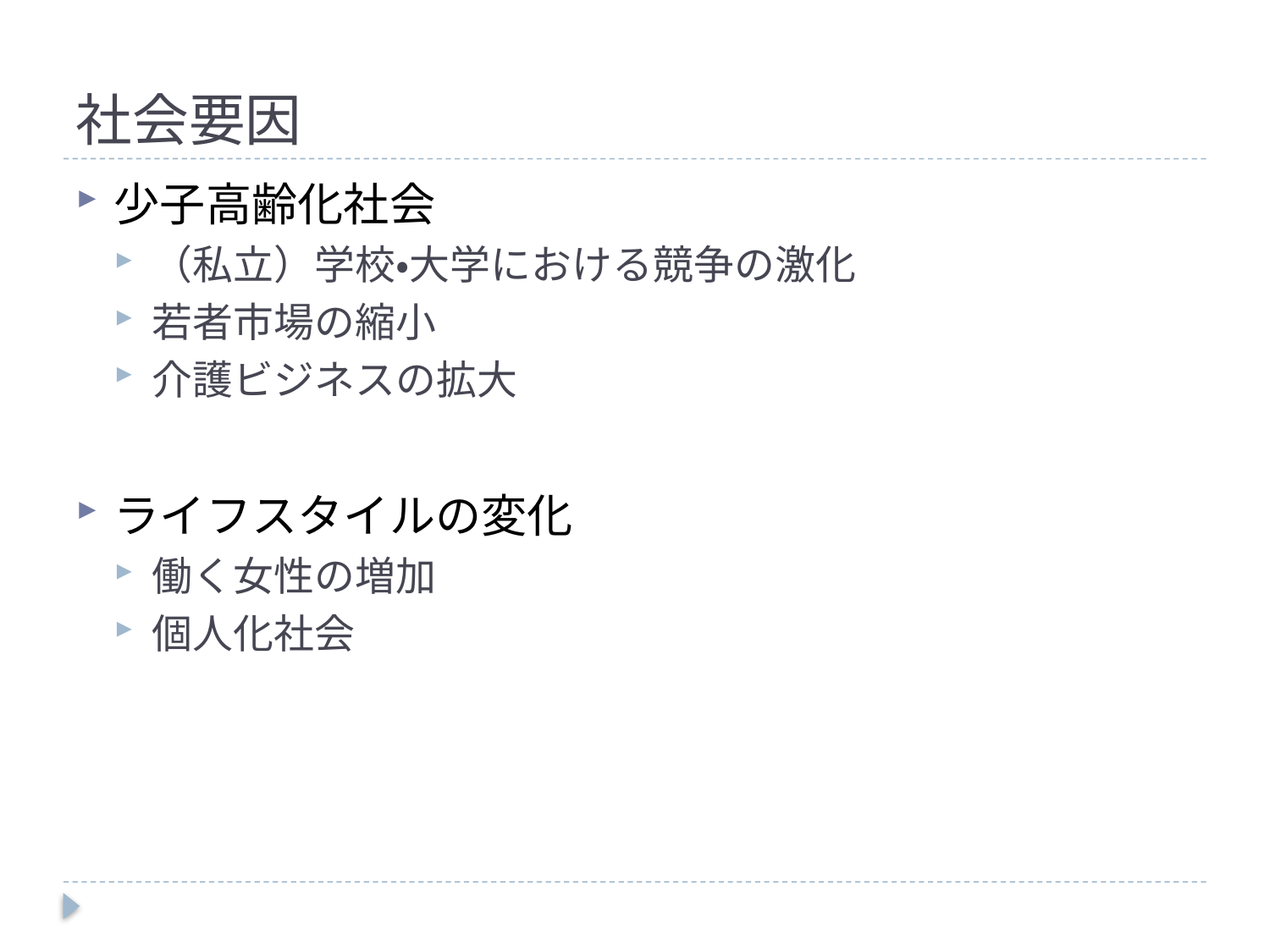

# 社会要因
少子高齢化社会
（私立）学校・大学における競争の激化
若者市場の縮小
介護ビジネスの拡大

ライフスタイルの変化
働く女性の増加
個人化社会